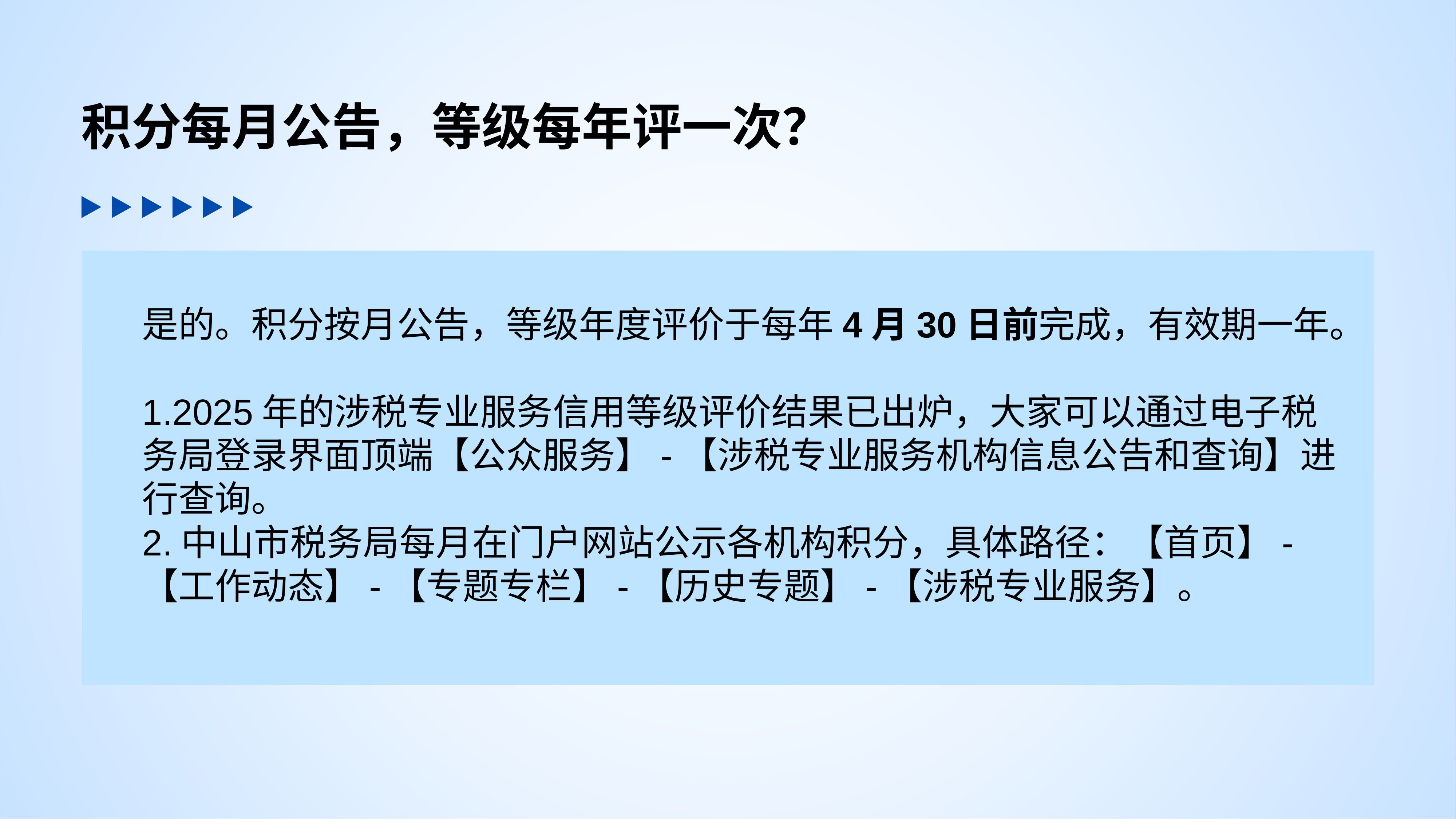

积分每月公告，等级每年评一次？

是的。积分按月公告，等级年度评价于每年4月30日前完成，有效期一年。

1.2025年的涉税专业服务信用等级评价结果已出炉，大家可以通过电子税务局登录界面顶端【公众服务】-【涉税专业服务机构信息公告和查询】进行查询。
2.中山市税务局每月在门户网站公示各机构积分，具体路径：【首页】-【工作动态】-【专题专栏】-【历史专题】-【涉税专业服务】。